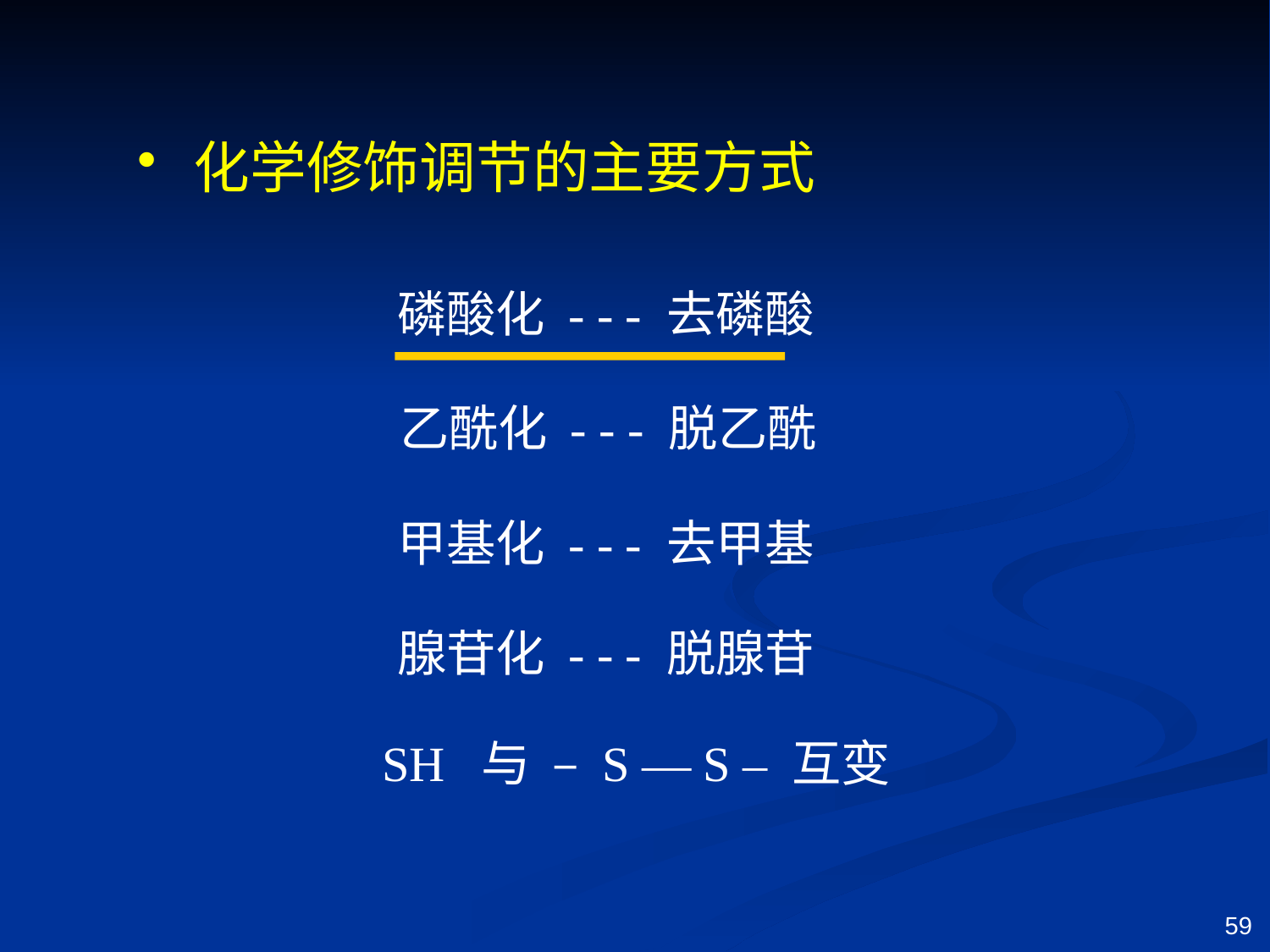

化学修饰调节的主要方式
磷酸化 - - - 去磷酸

乙酰化 - - - 脱乙酰
甲基化 - - - 去甲基
腺苷化 - - - 脱腺苷
  SH  与  – S — S – 互变
59